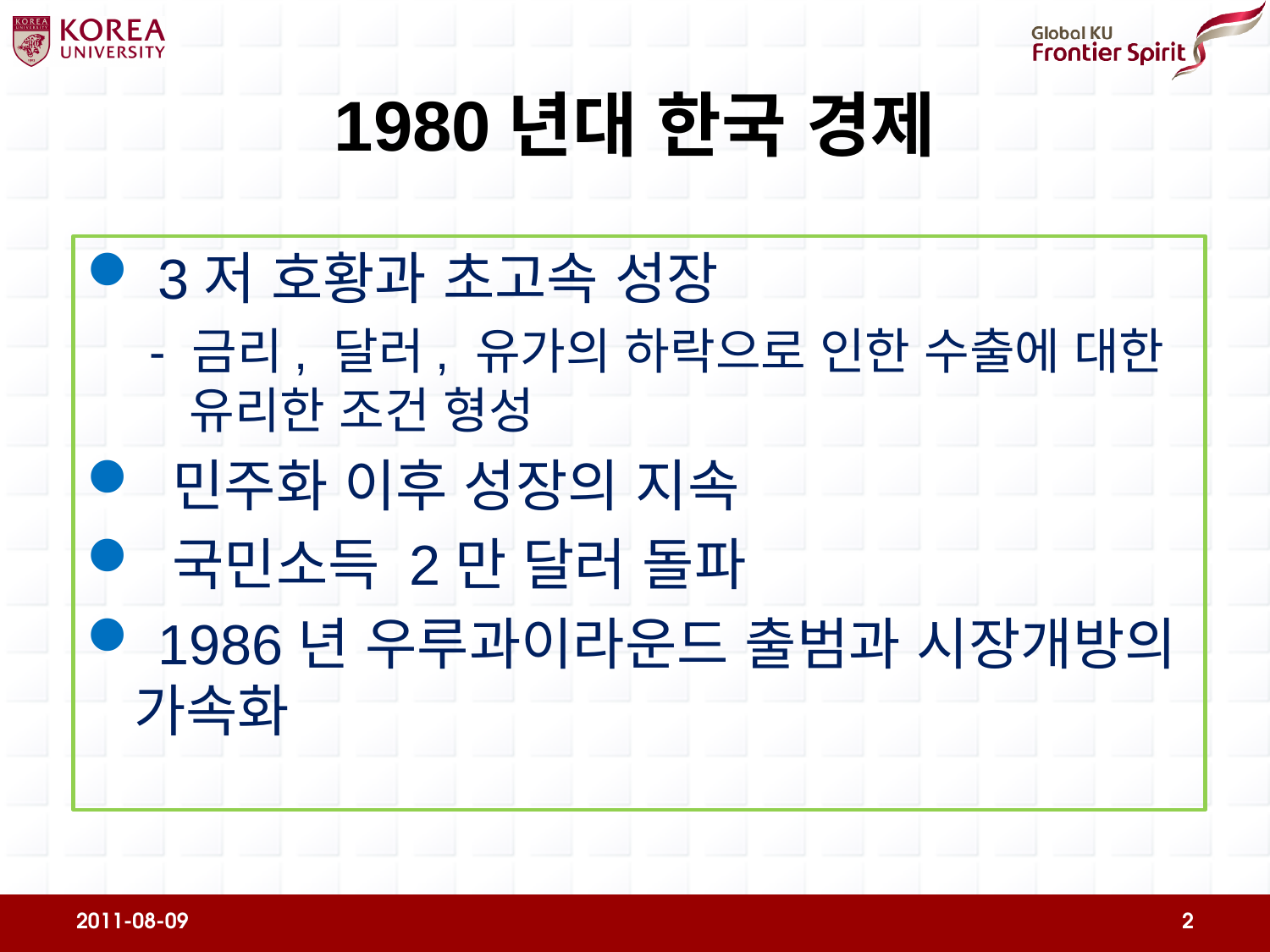

# 1980년대 한국 경제
 3저 호황과 초고속 성장
- 금리, 달러, 유가의 하락으로 인한 수출에 대한 유리한 조건 형성
 민주화 이후 성장의 지속
 국민소득 2만 달러 돌파
 1986년 우루과이라운드 출범과 시장개방의 가속화

2011-08-09
2